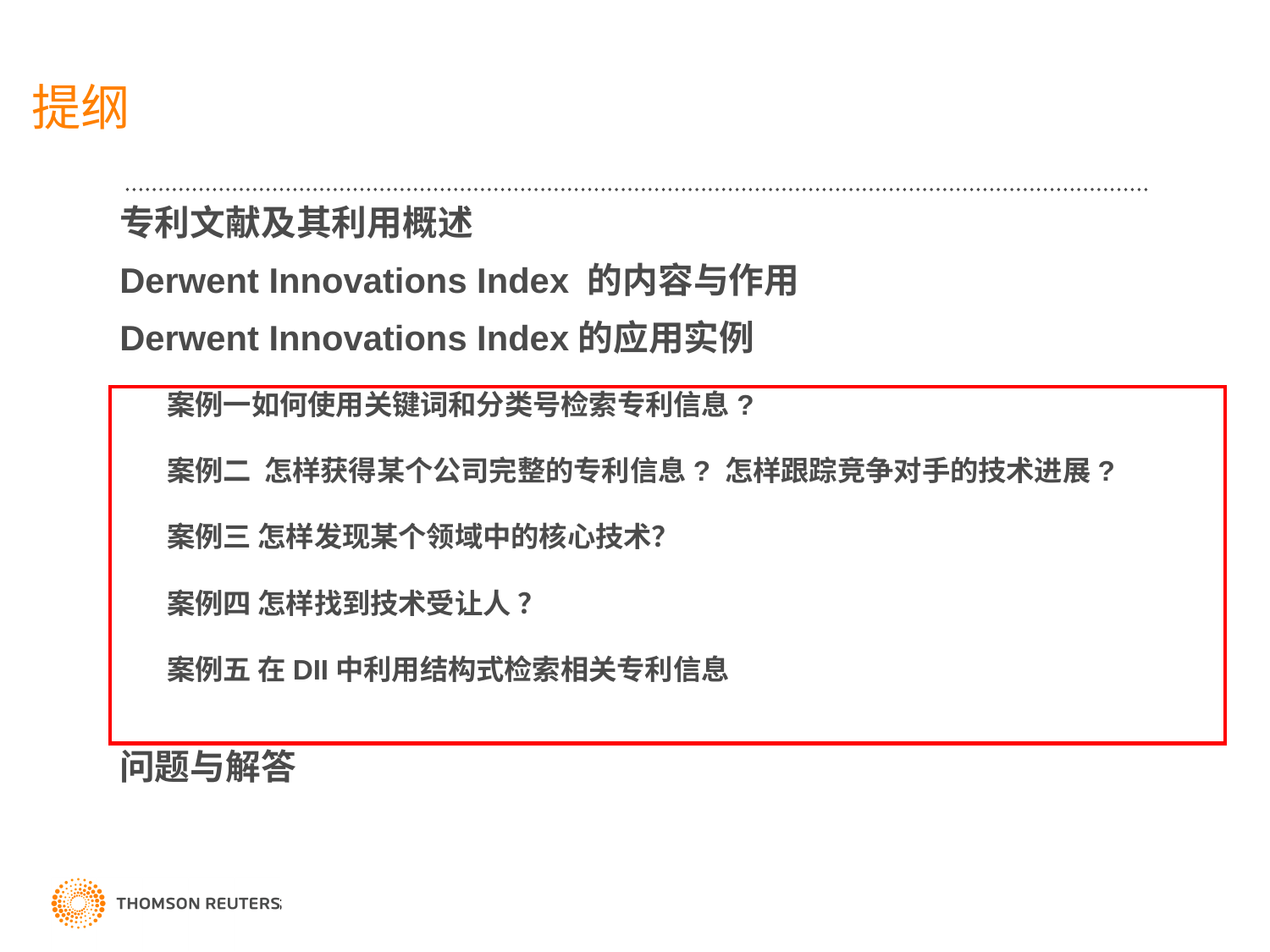

# 提纲

专利文献及其利用概述
Derwent Innovations Index 的内容与作用
Derwent Innovations Index的应用实例
案例一如何使用关键词和分类号检索专利信息?
案例二  怎样获得某个公司完整的专利信息? 怎样跟踪竞争对手的技术进展?
案例三 怎样发现某个领域中的核心技术？
案例四 怎样找到技术受让人 ？
案例五 在DII中利用结构式检索相关专利信息

问题与解答